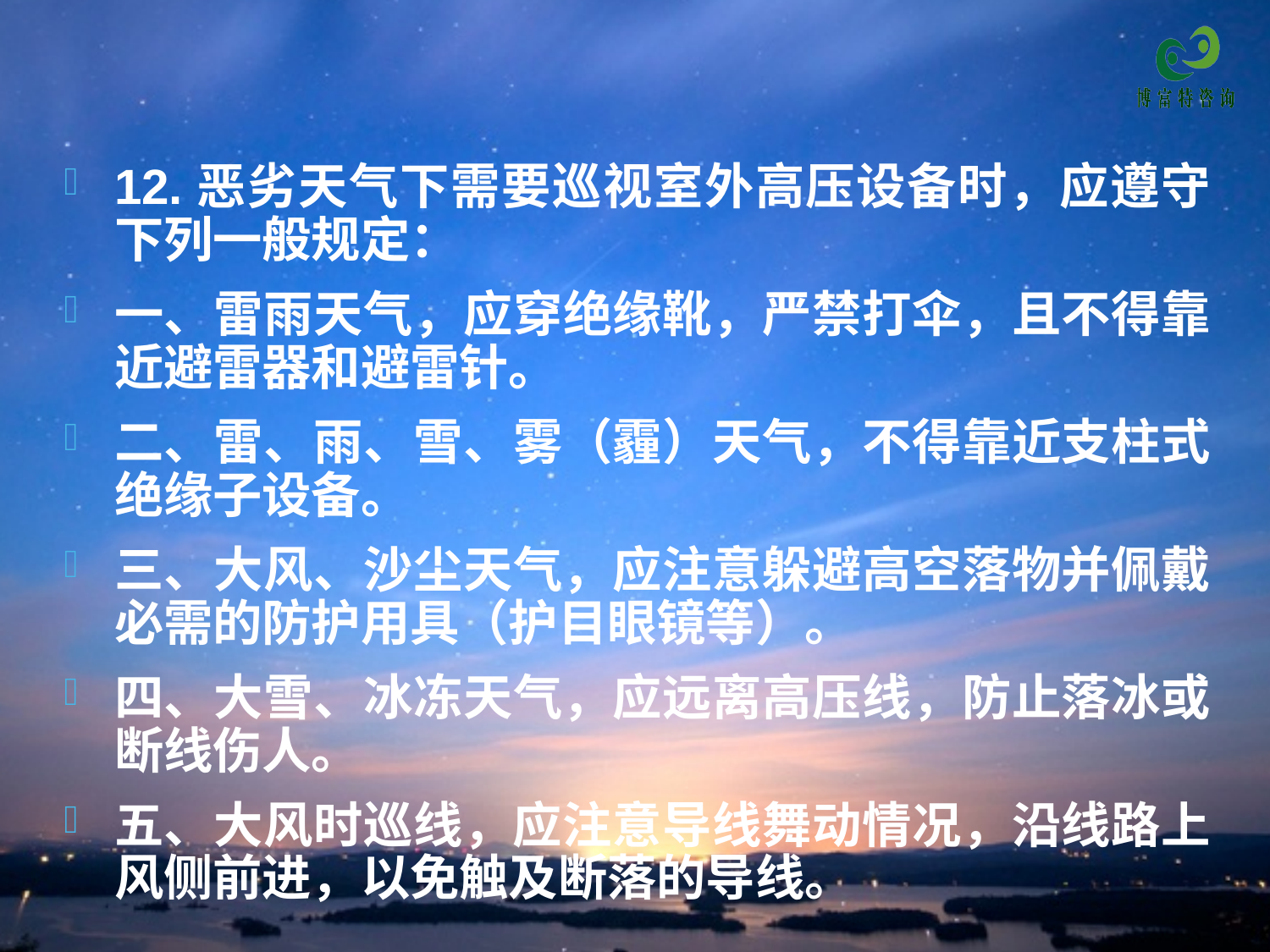

12.恶劣天气下需要巡视室外高压设备时，应遵守下列一般规定：
一、雷雨天气，应穿绝缘靴，严禁打伞，且不得靠近避雷器和避雷针。
二、雷、雨、雪、雾（霾）天气，不得靠近支柱式绝缘子设备。
三、大风、沙尘天气，应注意躲避高空落物并佩戴必需的防护用具（护目眼镜等）。
四、大雪、冰冻天气，应远离高压线，防止落冰或断线伤人。
五、大风时巡线，应注意导线舞动情况，沿线路上风侧前进，以免触及断落的导线。